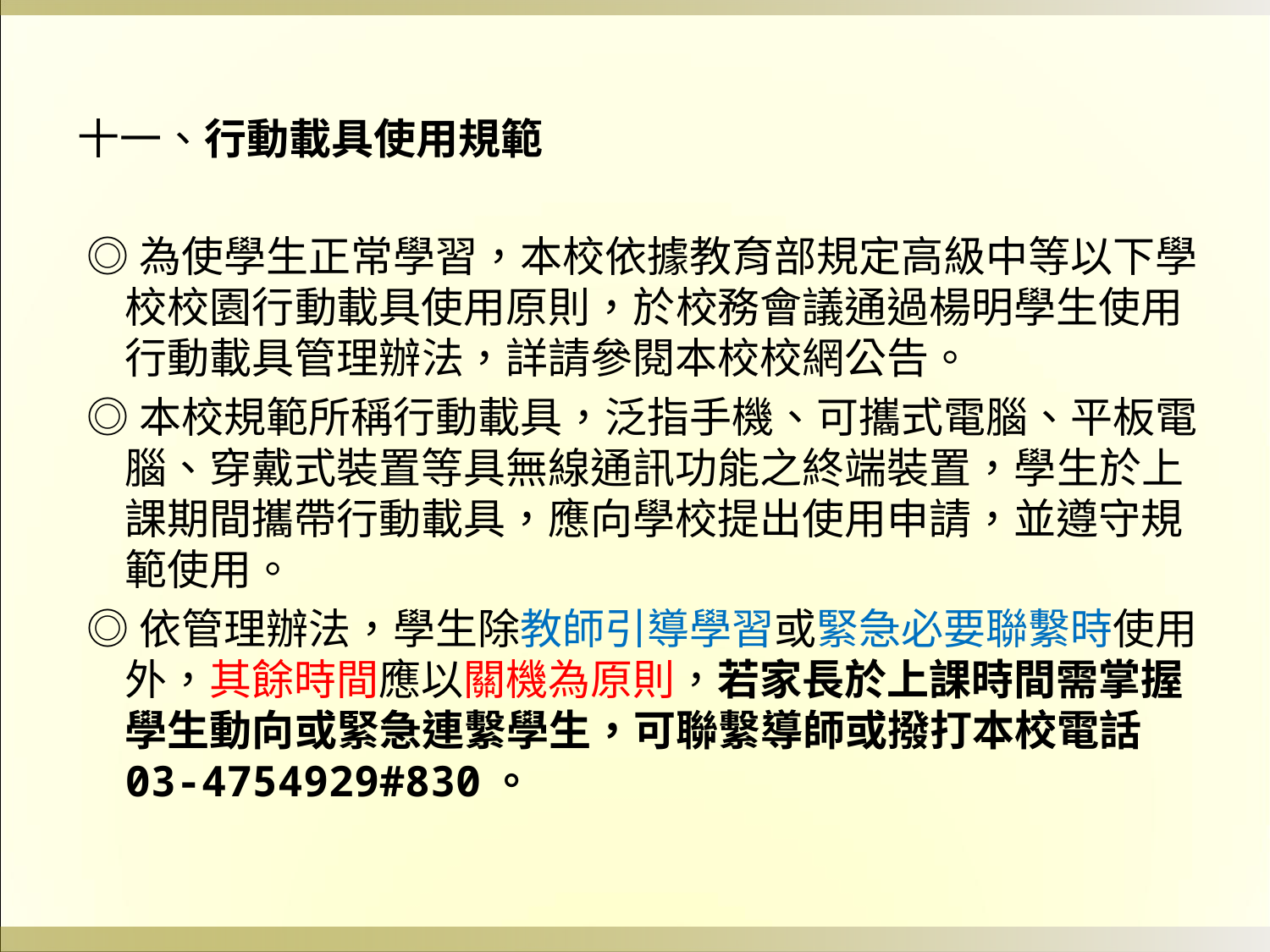

十一、行動載具使用規範

 ◎為使學生正常學習，本校依據教育部規定高級中等以下學校校園行動載具使用原則，於校務會議通過楊明學生使用行動載具管理辦法，詳請參閱本校校網公告。
 ◎本校規範所稱行動載具，泛指手機、可攜式電腦、平板電腦、穿戴式裝置等具無線通訊功能之終端裝置，學生於上課期間攜帶行動載具，應向學校提出使用申請，並遵守規範使用。
 ◎依管理辦法，學生除教師引導學習或緊急必要聯繫時使用外，其餘時間應以關機為原則，若家長於上課時間需掌握學生動向或緊急連繫學生，可聯繫導師或撥打本校電話03-4754929#830。